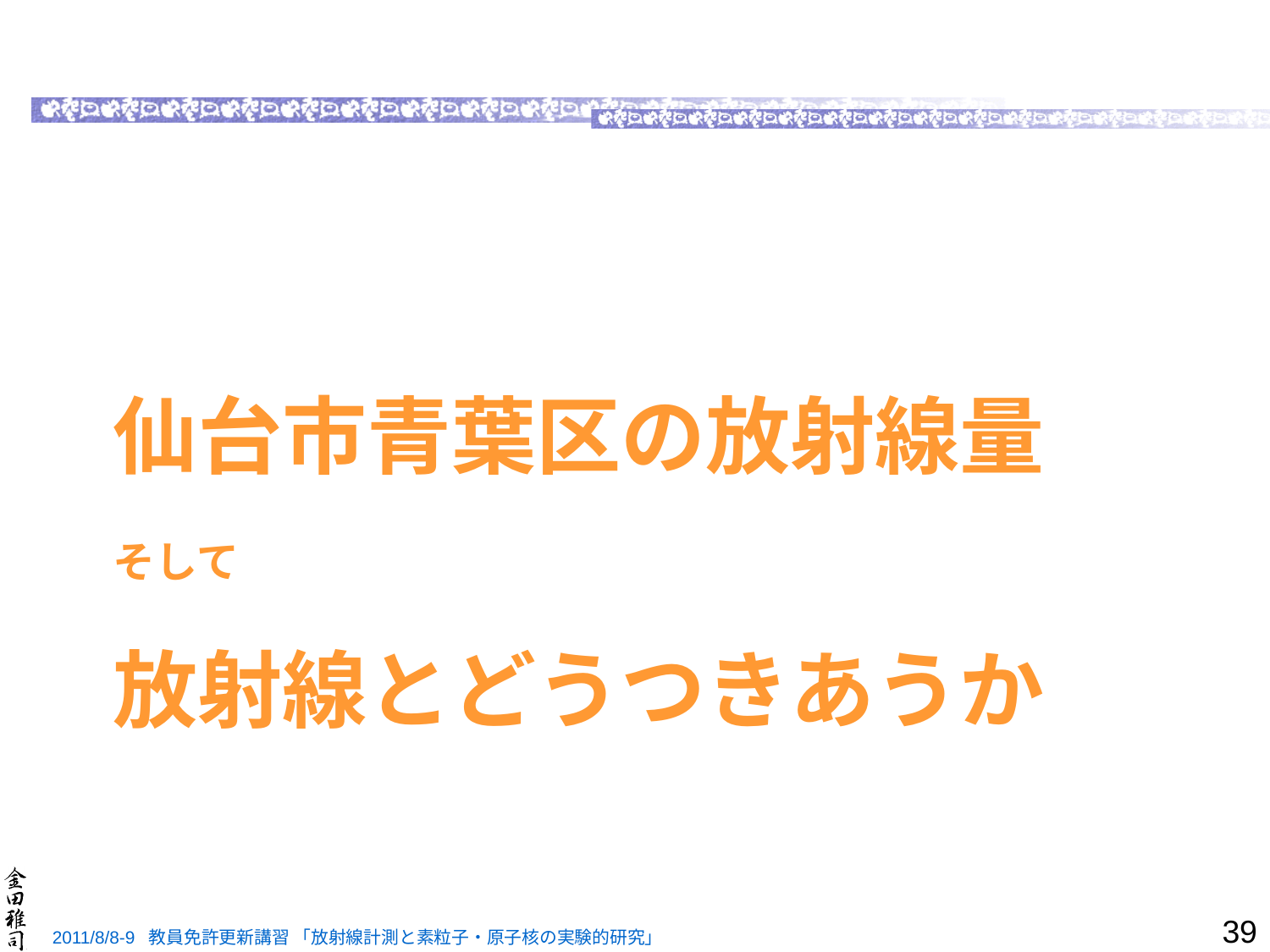

# 仙台市青葉区の放射線量 そして 放射線とどうつきあうか
39
2011/8/8-9  教員免許更新講習 「放射線計測と素粒子・原子核の実験的研究」